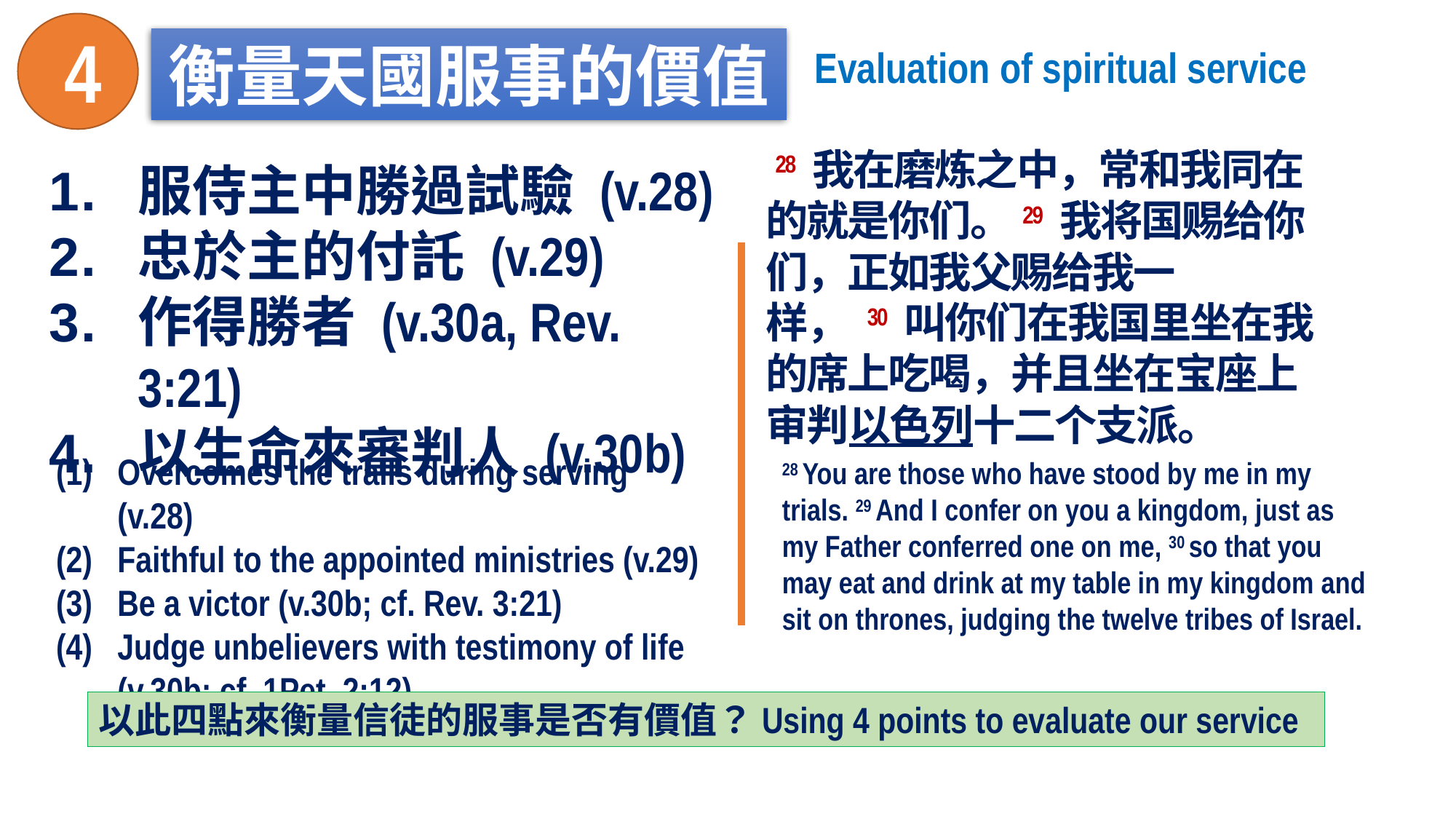

4
衡量天國服事的價值
Evaluation of spiritual service
 28 我在磨炼之中，常和我同在的就是你们。29 我将国赐给你们，正如我父赐给我一样， 30 叫你们在我国里坐在我的席上吃喝，并且坐在宝座上审判以色列十二个支派。
服侍主中勝過試驗 (v.28)
忠於主的付託 (v.29)
作得勝者 (v.30a, Rev. 3:21)
以生命來審判人 (v.30b)
Overcomes the trails during serving (v.28)
Faithful to the appointed ministries (v.29)
Be a victor (v.30b; cf. Rev. 3:21)
Judge unbelievers with testimony of life (v.30b; cf. 1Pet. 2:12)
28 You are those who have stood by me in my trials. 29 And I confer on you a kingdom, just as my Father conferred one on me, 30 so that you may eat and drink at my table in my kingdom and sit on thrones, judging the twelve tribes of Israel.
以此四點來衡量信徒的服事是否有價值？Using 4 points to evaluate our service